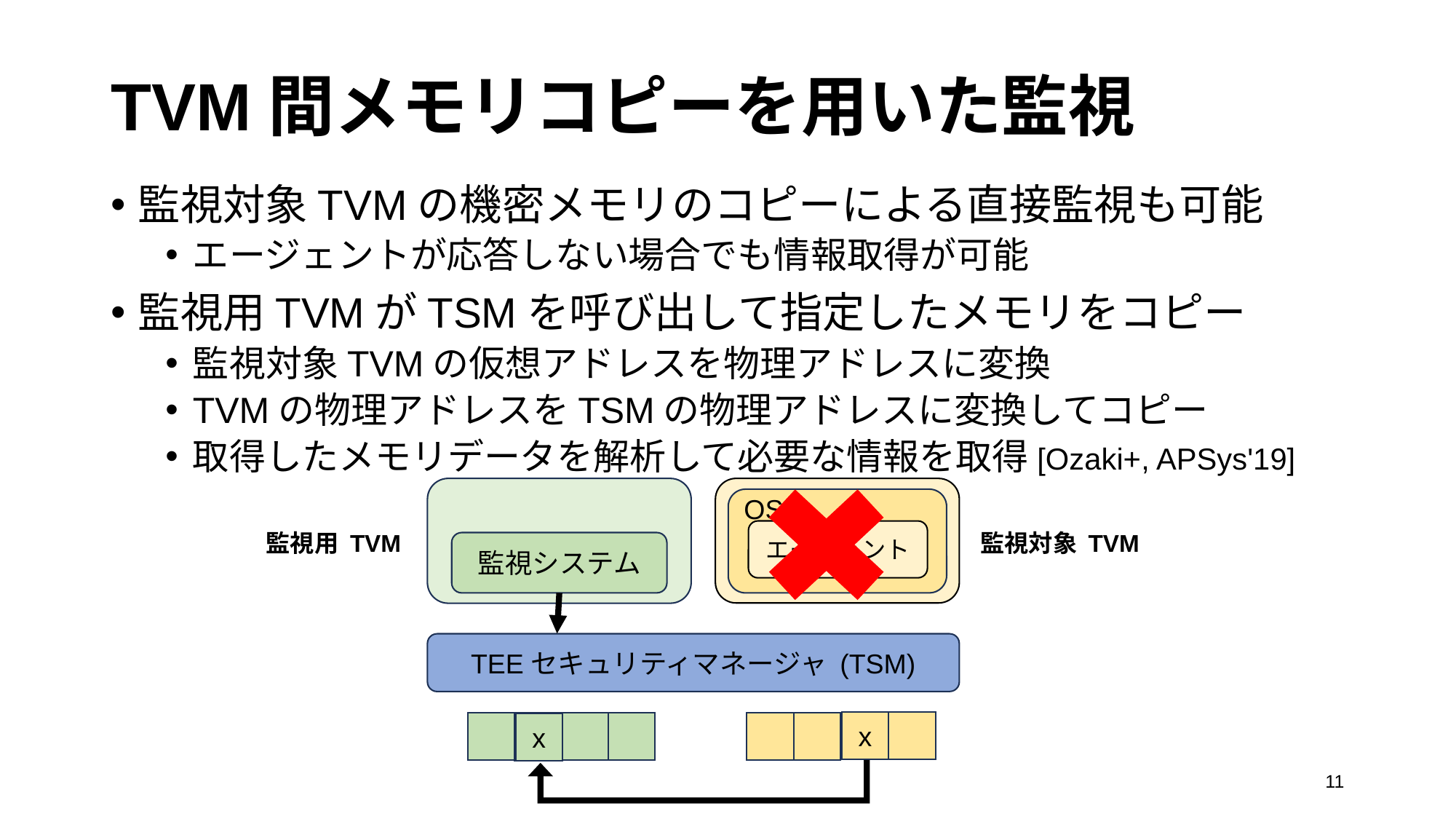

# TVM間メモリコピーを用いた監視
監視対象TVMの機密メモリのコピーによる直接監視も可能
エージェントが応答しない場合でも情報取得が可能
監視用TVMがTSMを呼び出して指定したメモリをコピー
監視対象TVMの仮想アドレスを物理アドレスに変換
TVMの物理アドレスをTSMの物理アドレスに変換してコピー
取得したメモリデータを解析して必要な情報を取得[Ozaki+, APSys'19]

OS

エージェント
監視用 TVM
監視対象 TVM
監視システム
TEEセキュリティマネージャ (TSM)
x

非

x

11